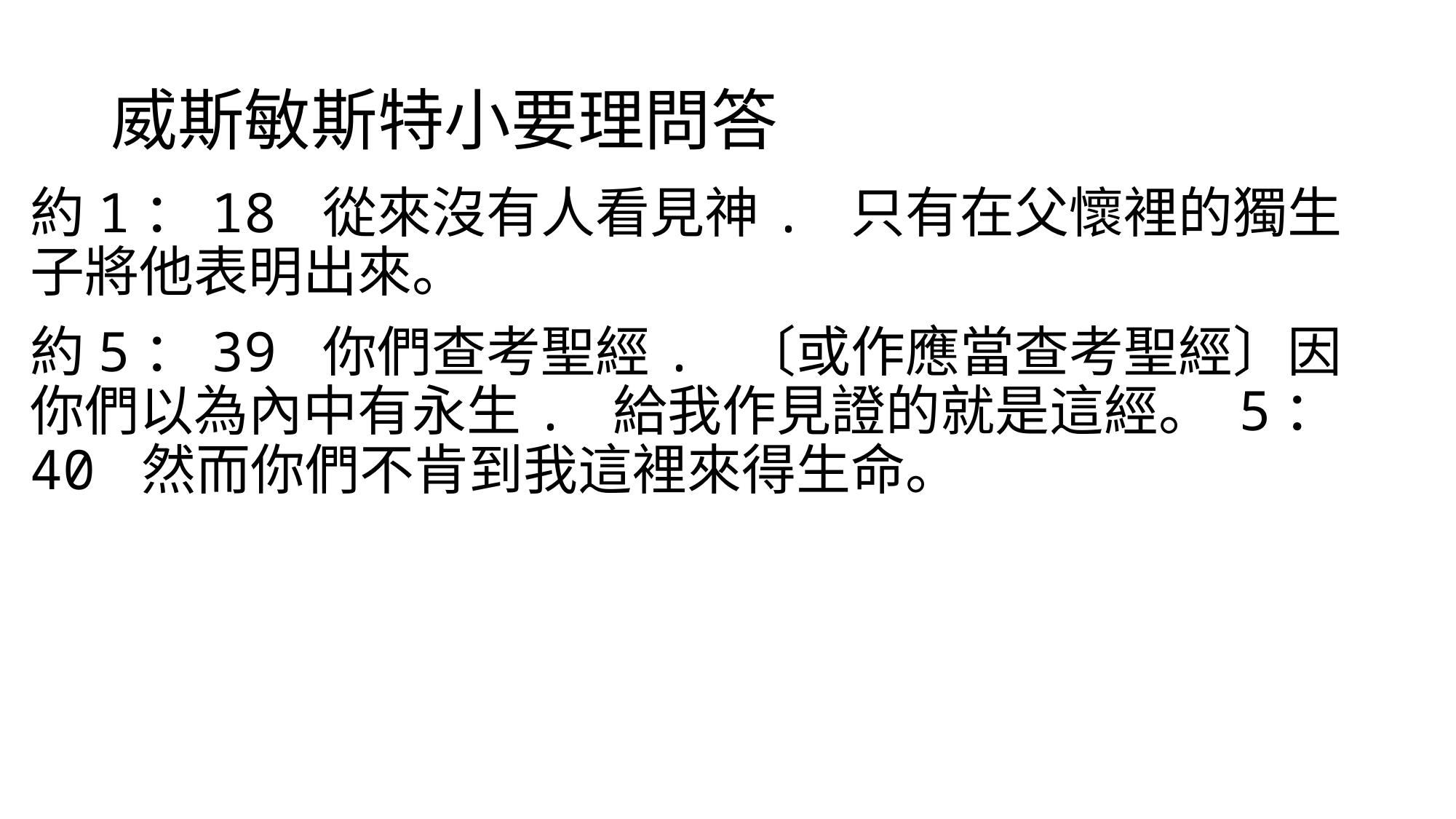

# 威斯敏斯特小要理問答
約1：18 從來沒有人看見神. 只有在父懷裡的獨生子將他表明出來。
約5：39 你們查考聖經. 〔或作應當查考聖經〕因你們以為內中有永生. 給我作見證的就是這經。 5：40 然而你們不肯到我這裡來得生命。